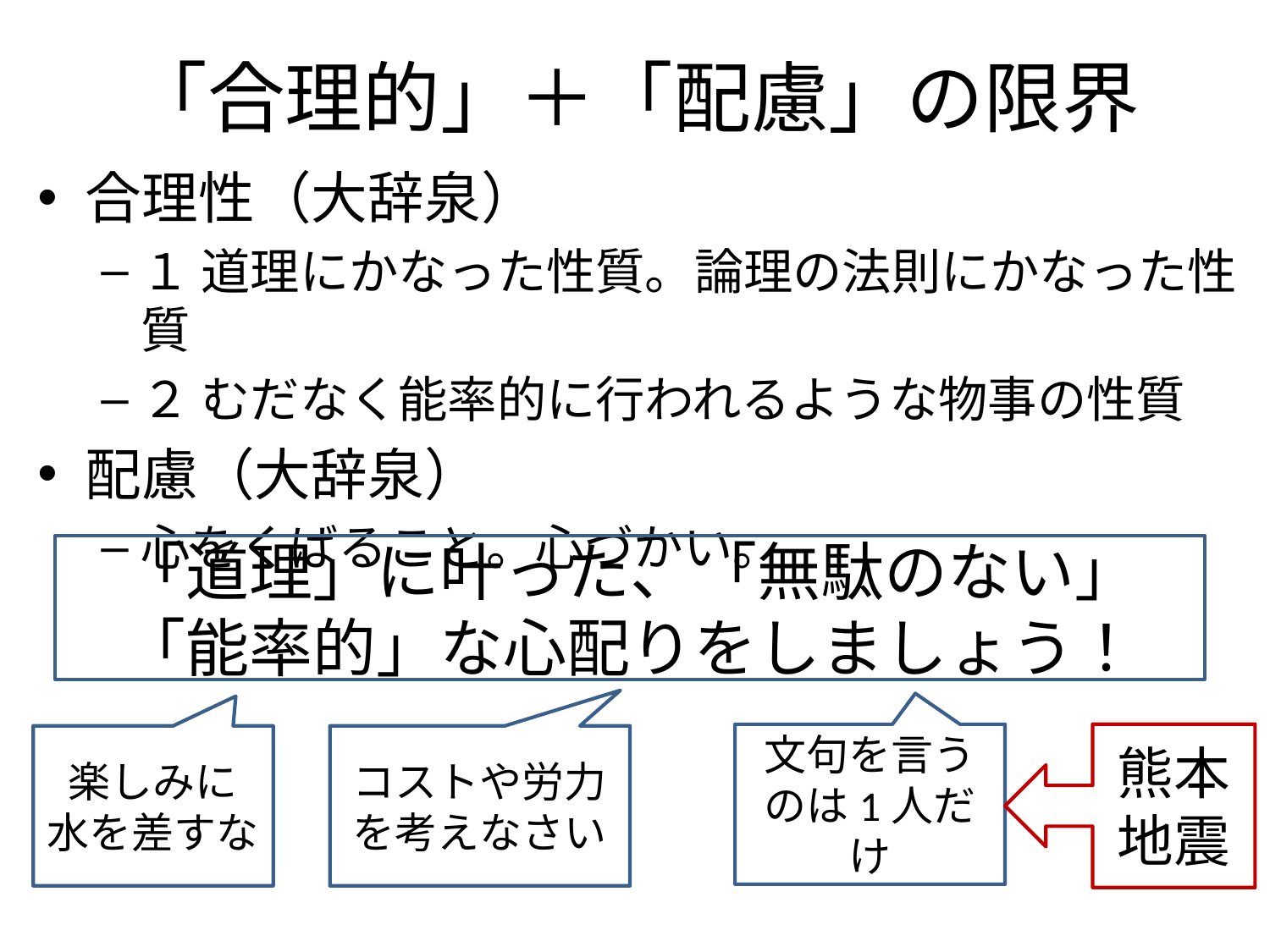

# 「合理的」＋「配慮」の限界
合理性（大辞泉）
１ 道理にかなった性質。論理の法則にかなった性質
２ むだなく能率的に行われるような物事の性質
配慮（大辞泉）
心をくばること。心づかい。
「道理」に叶った、「無駄のない」「能率的」な心配りをしましょう！
熊本
地震
文句を言うのは1人だけ
楽しみに
水を差すな
コストや労力を考えなさい